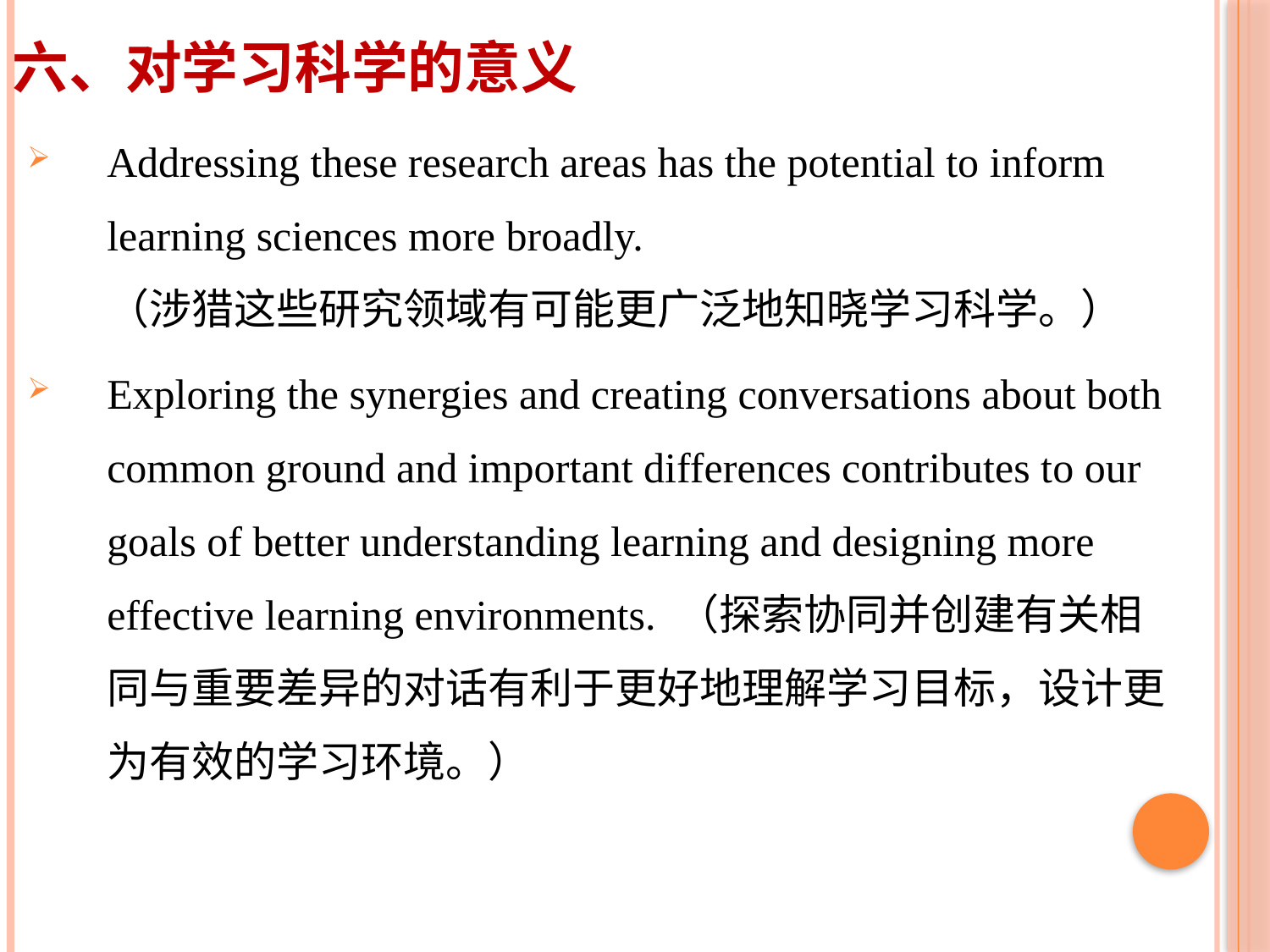

# 六、对学习科学的意义
Addressing these research areas has the potential to inform learning sciences more broadly.
（涉猎这些研究领域有可能更广泛地知晓学习科学。）
Exploring the synergies and creating conversations about both common ground and important differences contributes to our goals of better understanding learning and designing more effective learning environments. （探索协同并创建有关相同与重要差异的对话有利于更好地理解学习目标，设计更为有效的学习环境。）